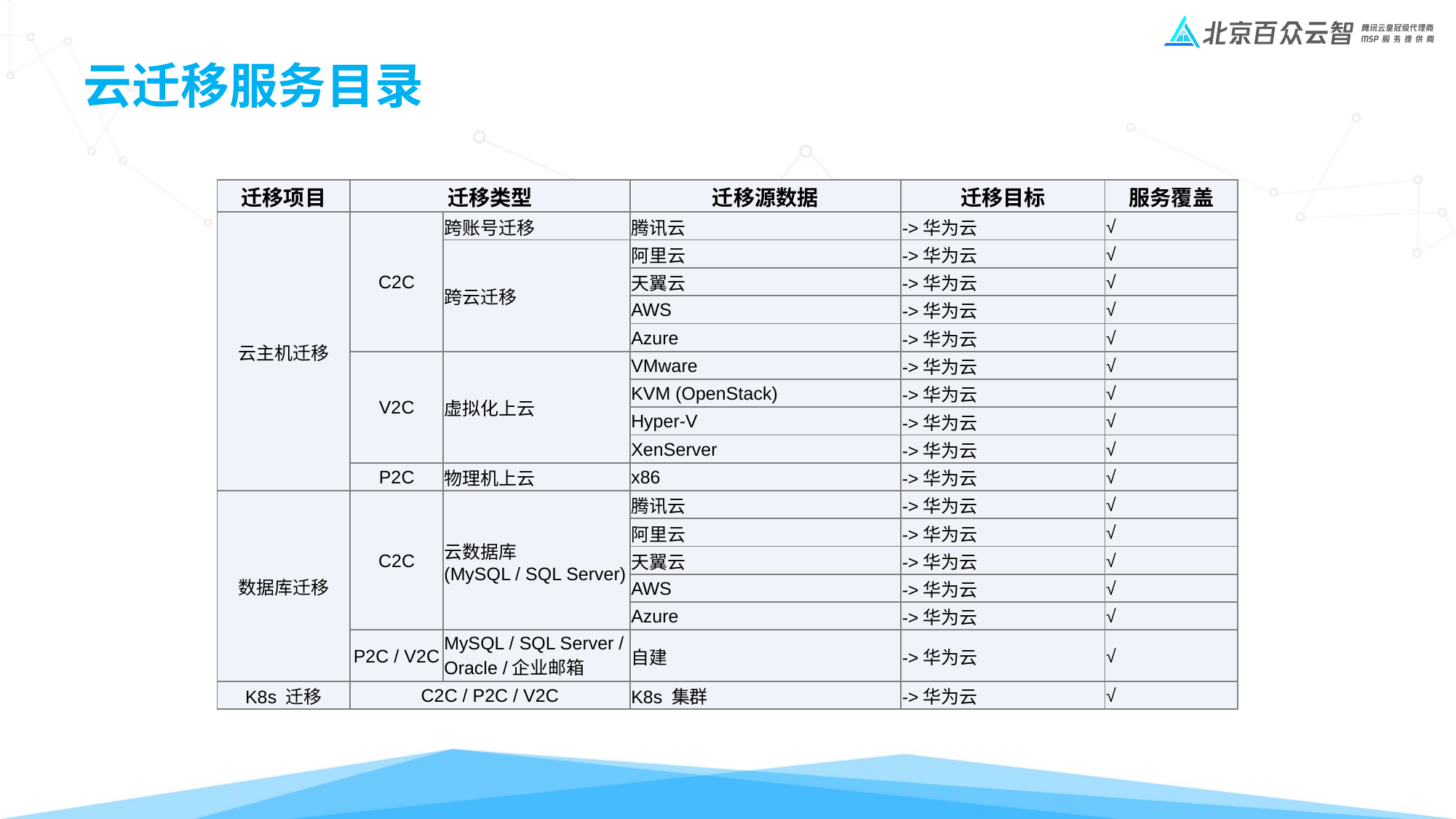

# 云迁移服务目录
| 迁移项目 | 迁移类型 |  | 迁移源数据 | 迁移目标 | 服务覆盖 |
| --- | --- | --- | --- | --- | --- |
| 云主机迁移 | C2C | 跨账号迁移 | 腾讯云 | ->华为云 | √ |
|  |  | 跨云迁移 | 阿里云 | ->华为云 | √ |
|  |  |  | 天翼云 | ->华为云 | √ |
|  |  |  | AWS | ->华为云 | √ |
|  |  |  | Azure | ->华为云 | √ |
|  | V2C | 虚拟化上云 | VMware | ->华为云 | √ |
|  |  |  | KVM (OpenStack) | ->华为云 | √ |
|  |  |  | Hyper-V | ->华为云 | √ |
|  |  |  | XenServer | ->华为云 | √ |
|  | P2C | 物理机上云 | x86 | ->华为云 | √ |
| 数据库迁移 | C2C | 云数据库 (MySQL / SQL Server) | 腾讯云 | ->华为云 | √ |
|  |  |  | 阿里云 | ->华为云 | √ |
|  |  |  | 天翼云 | ->华为云 | √ |
|  |  |  | AWS | ->华为云 | √ |
|  |  |  | Azure | ->华为云 | √ |
|  | P2C / V2C | MySQL / SQL Server / Oracle /企业邮箱 | 自建 | ->华为云 | √ |
| K8s 迁移 | C2C / P2C / V2C |  | K8s 集群 | ->华为云 | √ |